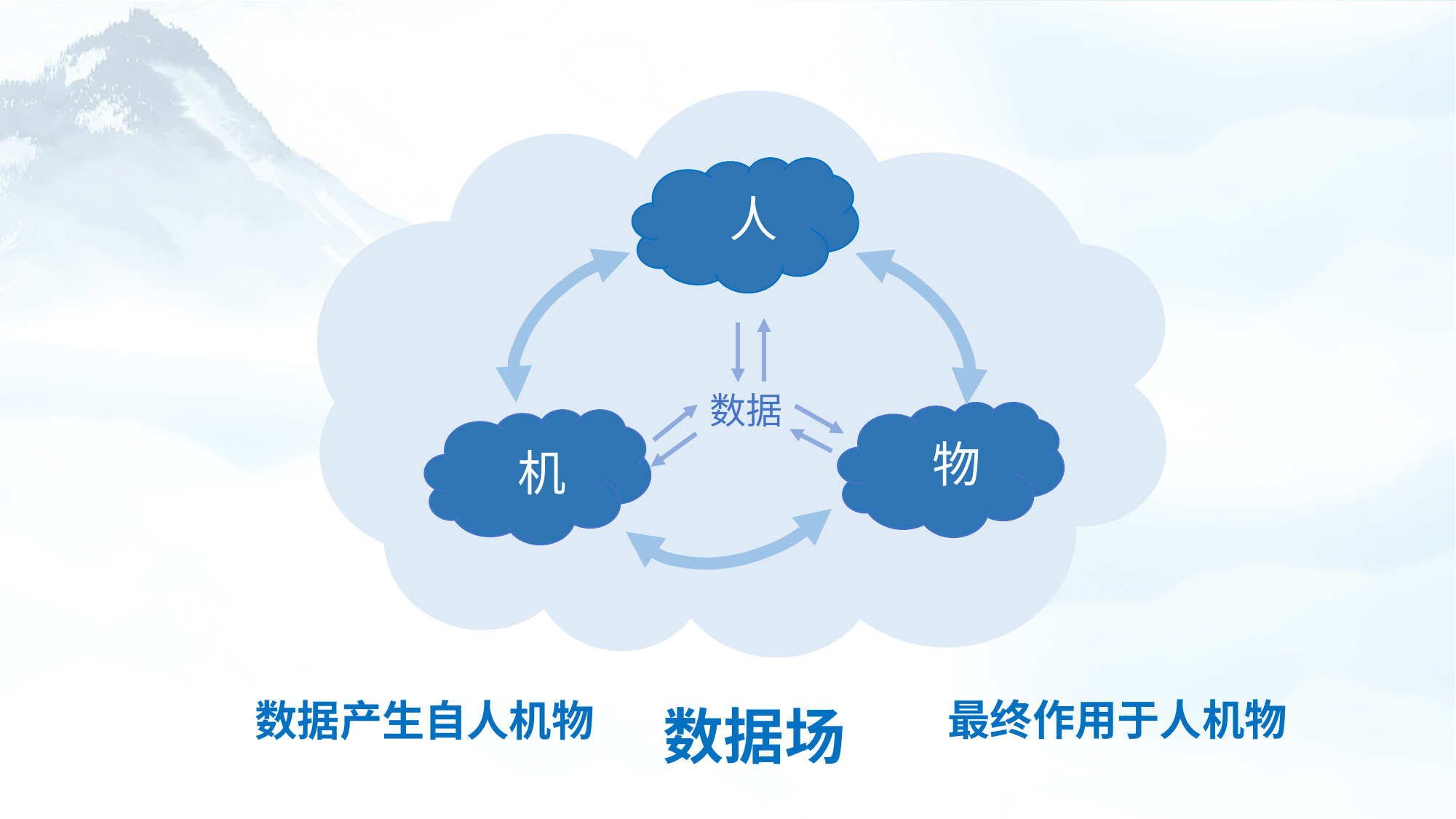

人

物

机
数据
数据场
最终作用于人机物
数据产生自人机物